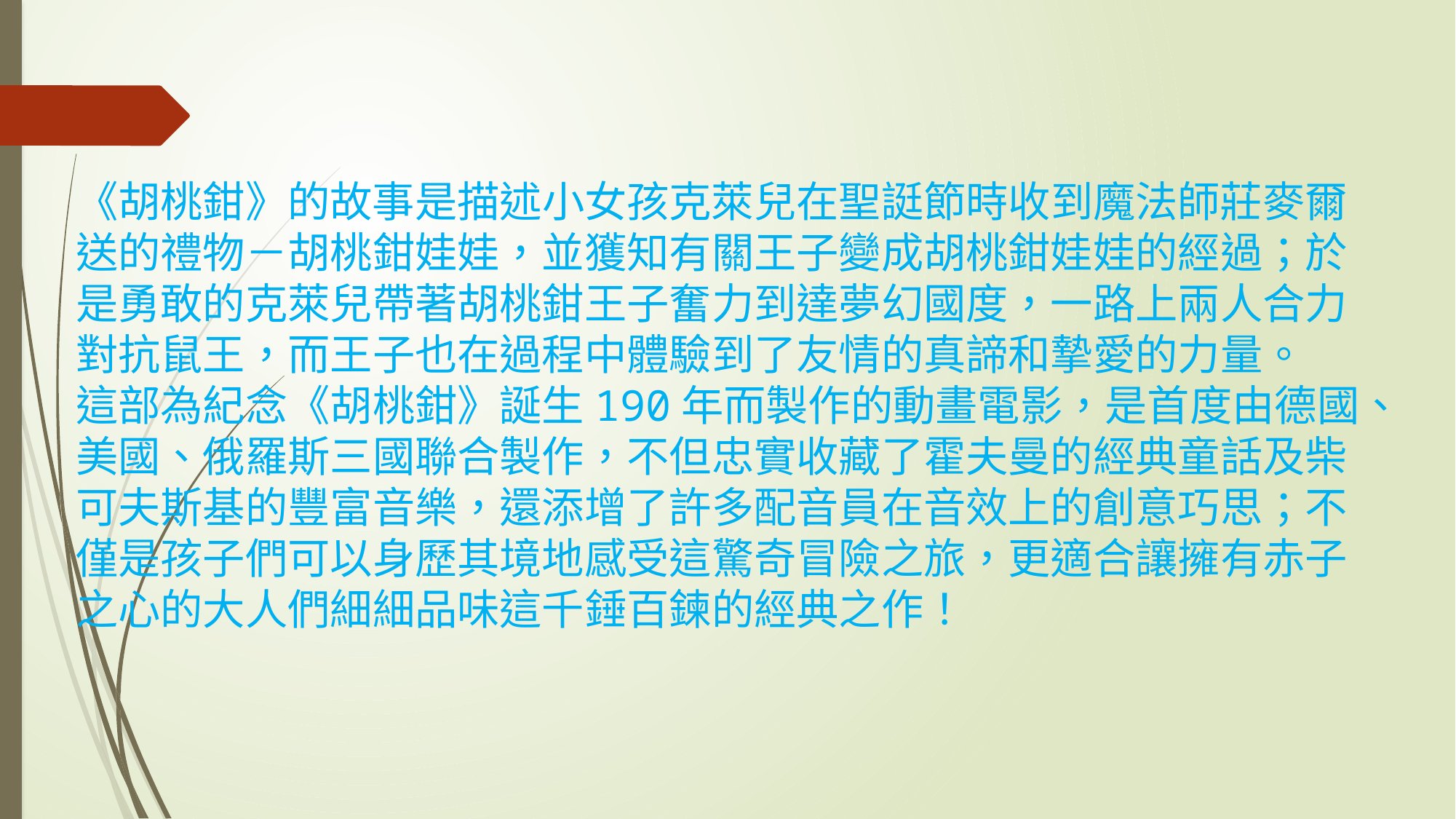

《胡桃鉗》的故事是描述小女孩克萊兒在聖誔節時收到魔法師莊麥爾送的禮物－胡桃鉗娃娃，並獲知有關王子變成胡桃鉗娃娃的經過；於是勇敢的克萊兒帶著胡桃鉗王子奮力到達夢幻國度，一路上兩人合力對抗鼠王，而王子也在過程中體驗到了友情的真諦和摯愛的力量。
這部為紀念《胡桃鉗》誕生190年而製作的動畫電影，是首度由德國、美國、俄羅斯三國聯合製作，不但忠實收藏了霍夫曼的經典童話及柴可夫斯基的豐富音樂，還添增了許多配音員在音效上的創意巧思；不僅是孩子們可以身歷其境地感受這驚奇冒險之旅，更適合讓擁有赤子之心的大人們細細品味這千錘百鍊的經典之作！